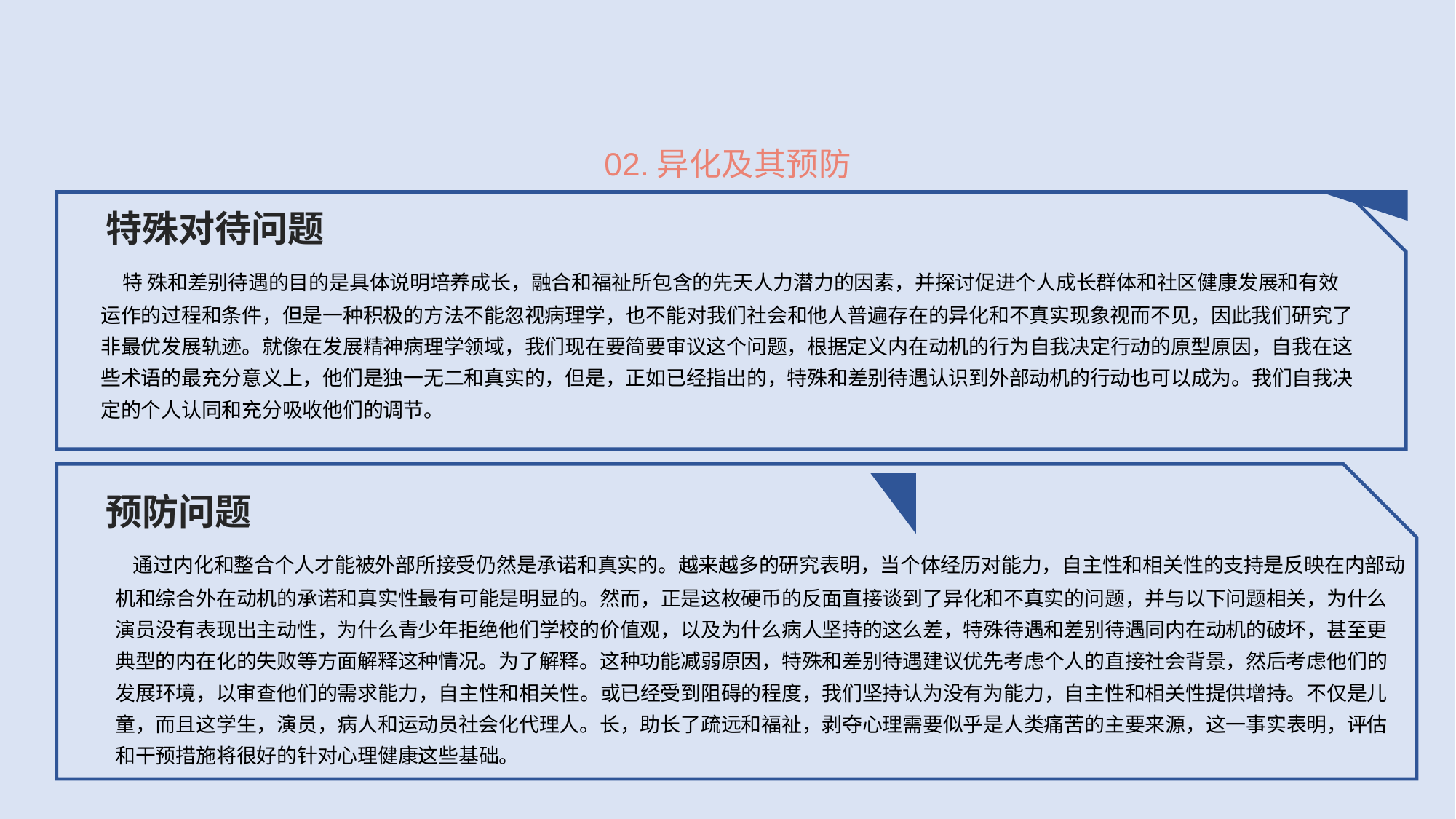

02.异化及其预防
特殊对待问题
   特 殊和差别待遇的目的是具体说明培养成长，融合和福祉所包含的先天人力潜力的因素，并探讨促进个人成长群体和社区健康发展和有效运作的过程和条件，但是一种积极的方法不能忽视病理学，也不能对我们社会和他人普遍存在的异化和不真实现象视而不见，因此我们研究了非最优发展轨迹。就像在发展精神病理学领域，我们现在要简要审议这个问题，根据定义内在动机的行为自我决定行动的原型原因，自我在这些术语的最充分意义上，他们是独一无二和真实的，但是，正如已经指出的，特殊和差别待遇认识到外部动机的行动也可以成为。我们自我决定的个人认同和充分吸收他们的调节。

预防问题
  通过内化和整合个人才能被外部所接受仍然是承诺和真实的。越来越多的研究表明，当个体经历对能力，自主性和相关性的支持是反映在内部动机和综合外在动机的承诺和真实性最有可能是明显的。然而，正是这枚硬币的反面直接谈到了异化和不真实的问题，并与以下问题相关，为什么演员没有表现出主动性，为什么青少年拒绝他们学校的价值观，以及为什么病人坚持的这么差，特殊待遇和差别待遇同内在动机的破坏，甚至更典型的内在化的失败等方面解释这种情况。为了解释。这种功能减弱原因，特殊和差别待遇建议优先考虑个人的直接社会背景，然后考虑他们的发展环境，以审查他们的需求能力，自主性和相关性。或已经受到阻碍的程度，我们坚持认为没有为能力，自主性和相关性提供增持。不仅是儿童，而且这学生，演员，病人和运动员社会化代理人。长，助长了疏远和福祉，剥夺心理需要似乎是人类痛苦的主要来源，这一事实表明，评估和干预措施将很好的针对心理健康这些基础。